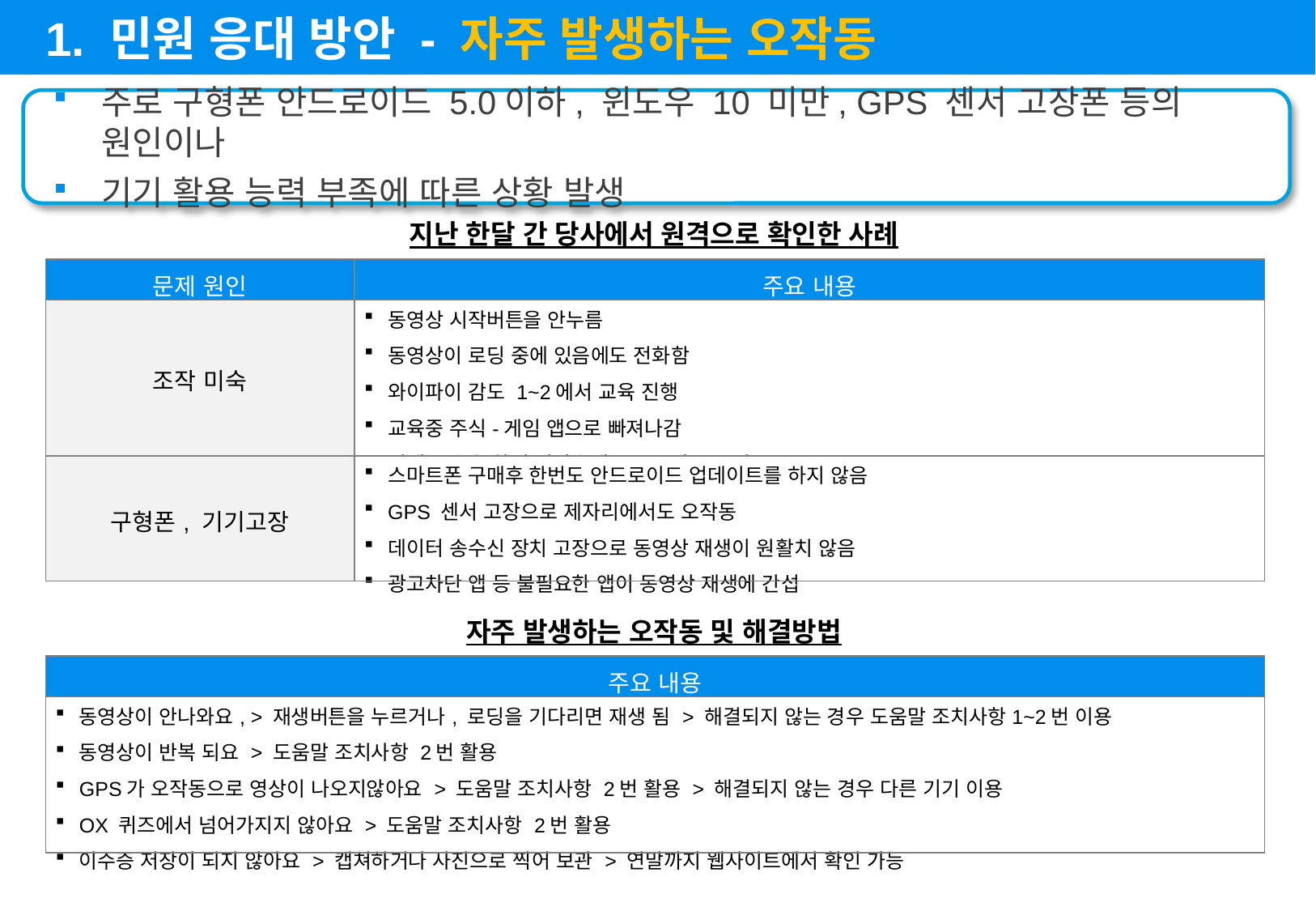

1. 민원 응대 방안 - 자주 발생하는 오작동
주로 구형폰 안드로이드 5.0이하, 윈도우 10 미만, GPS 센서 고장폰 등의 원인이나
기기 활용 능력 부족에 따른 상황 발생
지난 한달 간 당사에서 원격으로 확인한 사례
| 문제 원인 | 주요 내용 |
| --- | --- |
| 조작 미숙 | 동영상 시작버튼을 안누름 동영상이 로딩 중에 있음에도 전화함 와이파이 감도 1~2에서 교육 진행 교육중 주식-게임 앱으로 빠져나감 실제 교육을 하지 않았음에도 오류라고 주장 |
| 구형폰, 기기고장 | 스마트폰 구매후 한번도 안드로이드 업데이트를 하지 않음 GPS 센서 고장으로 제자리에서도 오작동 데이터 송수신 장치 고장으로 동영상 재생이 원활치 않음 광고차단 앱 등 불필요한 앱이 동영상 재생에 간섭 |
자주 발생하는 오작동 및 해결방법
| 주요 내용 |
| --- |
| 동영상이 안나와요, > 재생버튼을 누르거나, 로딩을 기다리면 재생 됨 > 해결되지 않는 경우 도움말 조치사항1~2번 이용 동영상이 반복 되요 > 도움말 조치사항 2번 활용 GPS가 오작동으로 영상이 나오지않아요 > 도움말 조치사항 2번 활용 > 해결되지 않는 경우 다른 기기 이용 OX 퀴즈에서 넘어가지지 않아요 > 도움말 조치사항 2번 활용 이수증 저장이 되지 않아요 > 캡쳐하거나 사진으로 찍어 보관 > 연말까지 웹사이트에서 확인 가능 |